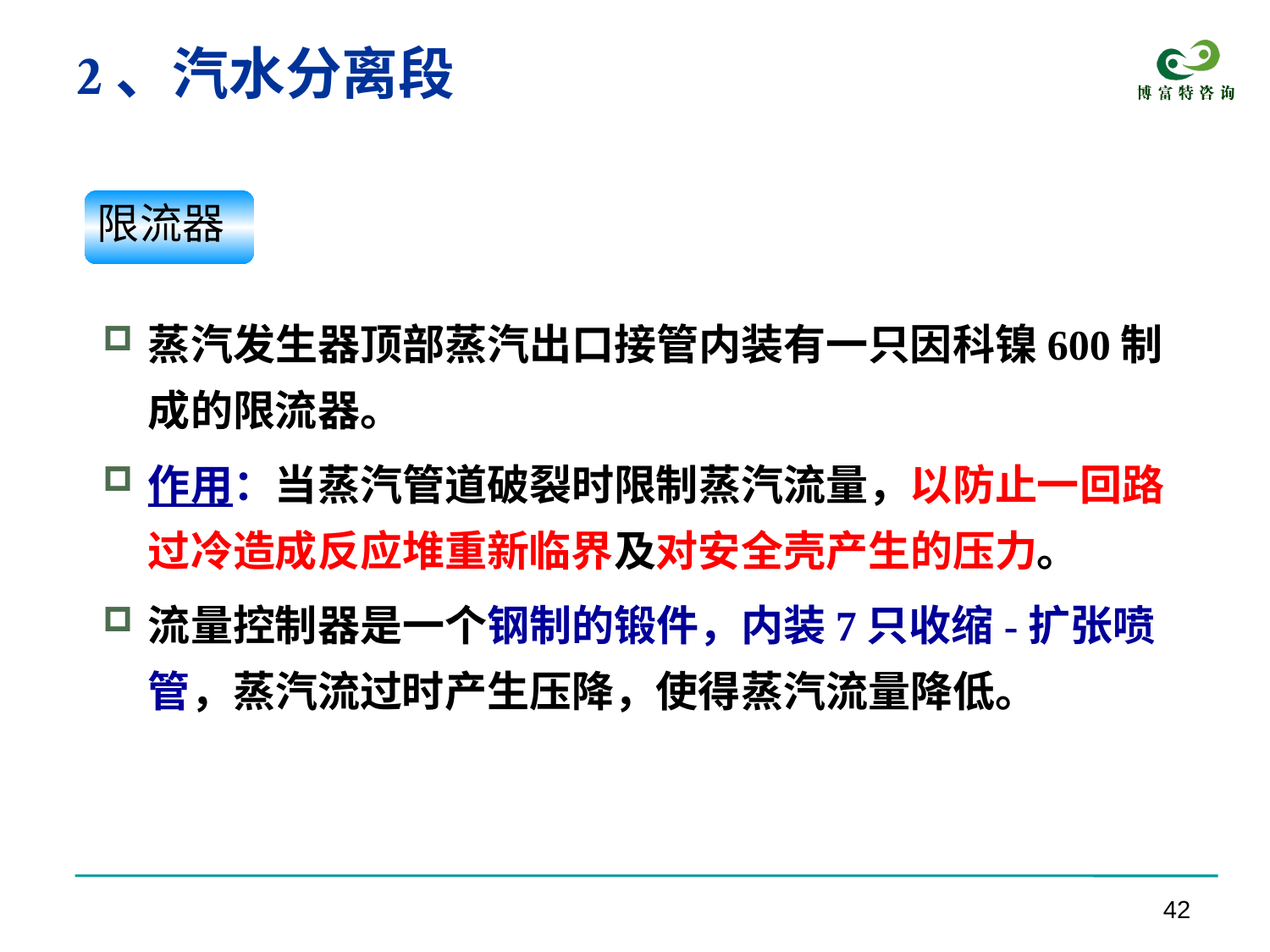

2、汽水分离段

限流器
蒸汽发生器顶部蒸汽出口接管内装有一只因科镍600制成的限流器。
作用：当蒸汽管道破裂时限制蒸汽流量，以防止一回路过冷造成反应堆重新临界及对安全壳产生的压力。
流量控制器是一个钢制的锻件，内装7只收缩-扩张喷管，蒸汽流过时产生压降，使得蒸汽流量降低。